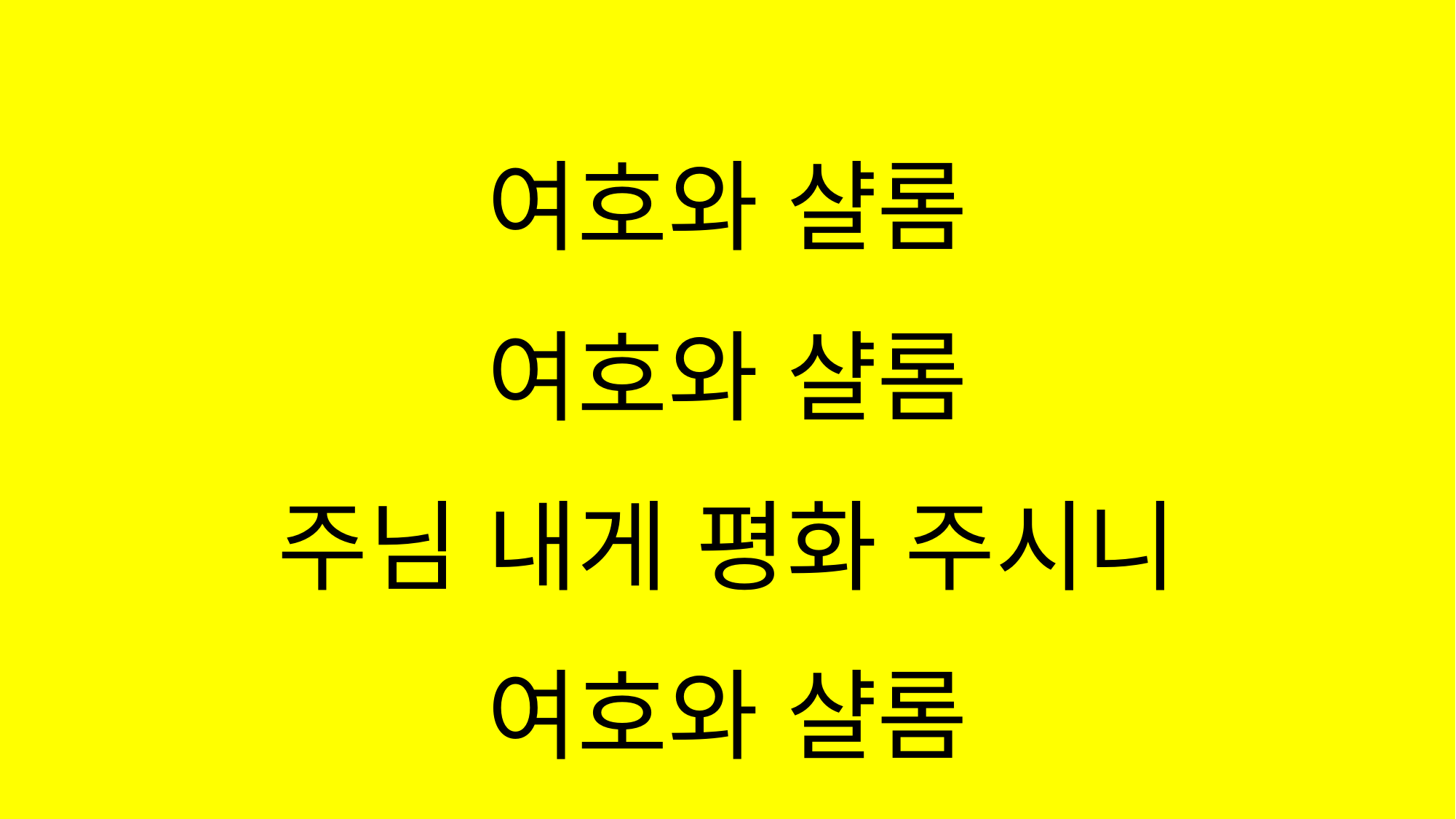

#
여호와 샬롬

여호와 샬롬

주님 내게 평화 주시니

여호와 샬롬